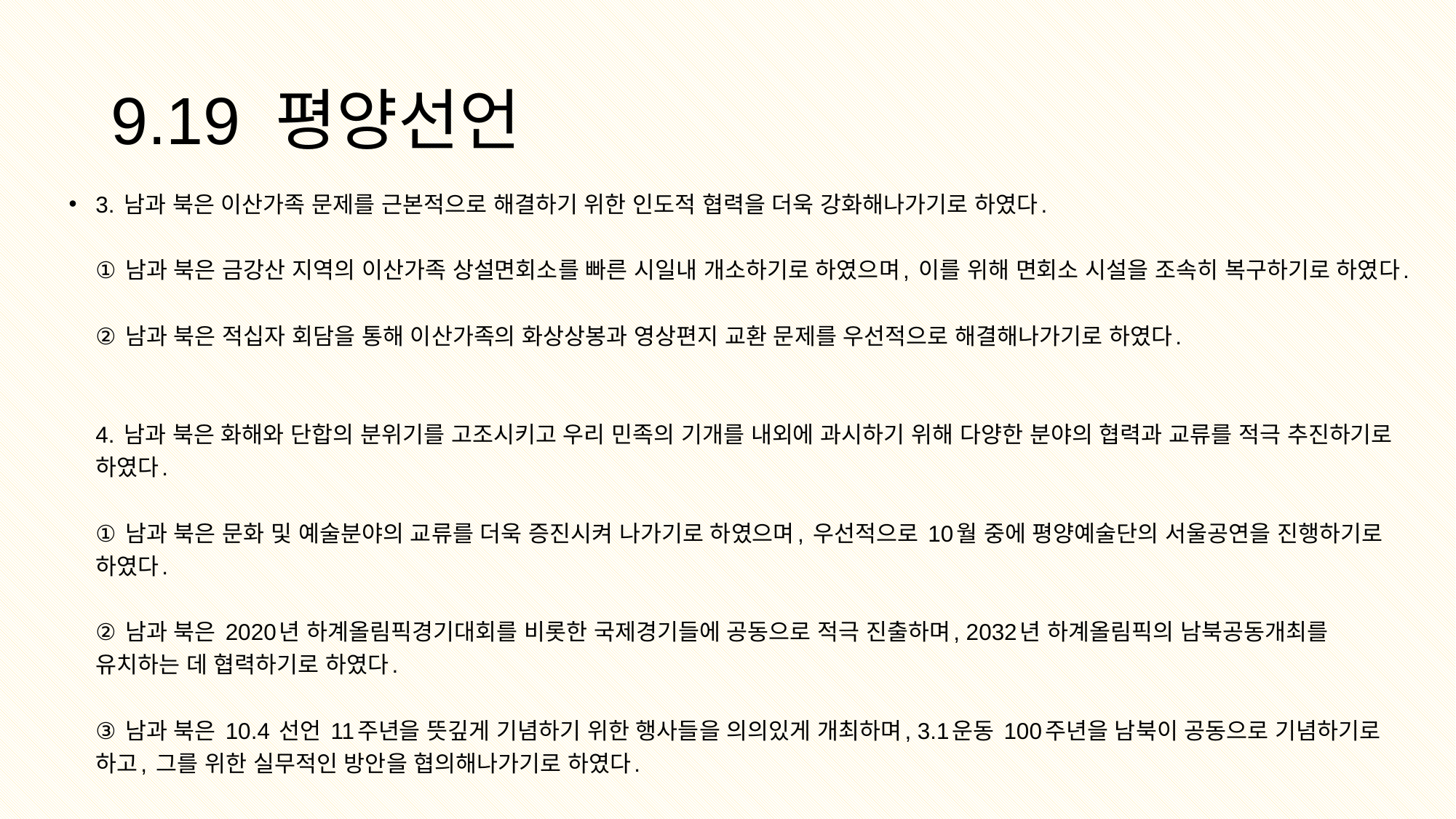

# 9.19 평양선언
3. 남과 북은 이산가족 문제를 근본적으로 해결하기 위한 인도적 협력을 더욱 강화해나가기로 하였다. 
① 남과 북은 금강산 지역의 이산가족 상설면회소를 빠른 시일내 개소하기로 하였으며, 이를 위해 면회소 시설을 조속히 복구하기로 하였다. 
② 남과 북은 적십자 회담을 통해 이산가족의 화상상봉과 영상편지 교환 문제를 우선적으로 해결해나가기로 하였다. 
4. 남과 북은 화해와 단합의 분위기를 고조시키고 우리 민족의 기개를 내외에 과시하기 위해 다양한 분야의 협력과 교류를 적극 추진하기로 하였다. 
① 남과 북은 문화 및 예술분야의 교류를 더욱 증진시켜 나가기로 하였으며, 우선적으로 10월 중에 평양예술단의 서울공연을 진행하기로 하였다. 
② 남과 북은 2020년 하계올림픽경기대회를 비롯한 국제경기들에 공동으로 적극 진출하며, 2032년 하계올림픽의 남북공동개최를 유치하는 데 협력하기로 하였다.
③ 남과 북은 10.4 선언 11주년을 뜻깊게 기념하기 위한 행사들을 의의있게 개최하며, 3.1운동 100주년을 남북이 공동으로 기념하기로 하고, 그를 위한 실무적인 방안을 협의해나가기로 하였다.